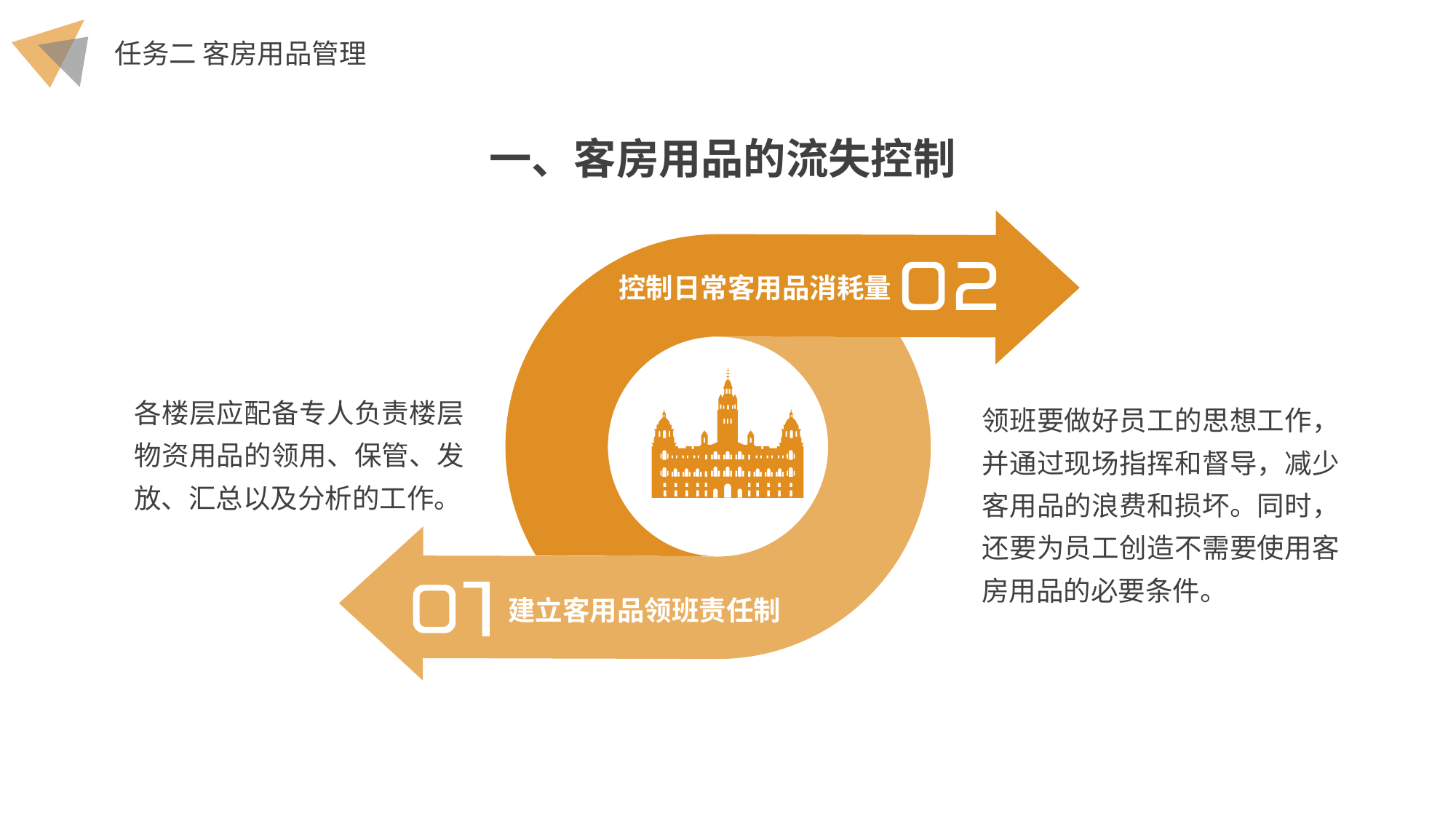

一、客房用品的流失控制

控制日常客用品消耗量

建立客用品领班责任制

各楼层应配备专人负责楼层物资用品的领用、保管、发放、汇总以及分析的工作。
领班要做好员工的思想工作，并通过现场指挥和督导，减少客用品的浪费和损坏。同时，还要为员工创造不需要使用客房用品的必要条件。